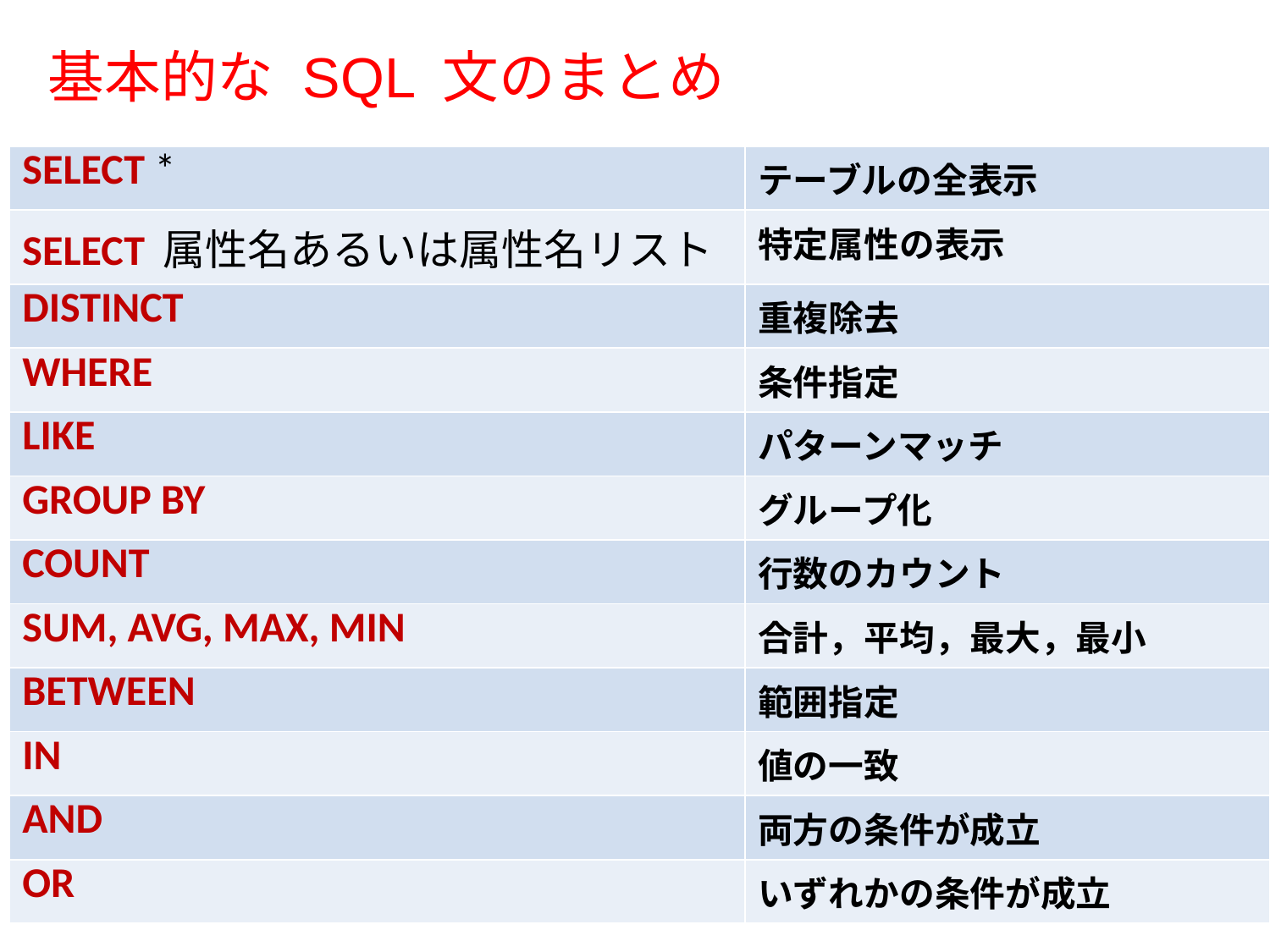

# 基本的な SQL 文のまとめ
| SELECT \* | テーブルの全表示 |
| --- | --- |
| SELECT 属性名あるいは属性名リスト | 特定属性の表示 |
| DISTINCT | 重複除去 |
| WHERE | 条件指定 |
| LIKE | パターンマッチ |
| GROUP BY | グループ化 |
| COUNT | 行数のカウント |
| SUM, AVG, MAX, MIN | 合計，平均，最大，最小 |
| BETWEEN | 範囲指定 |
| IN | 値の一致 |
| AND | 両方の条件が成立 |
| OR | いずれかの条件が成立 |
12